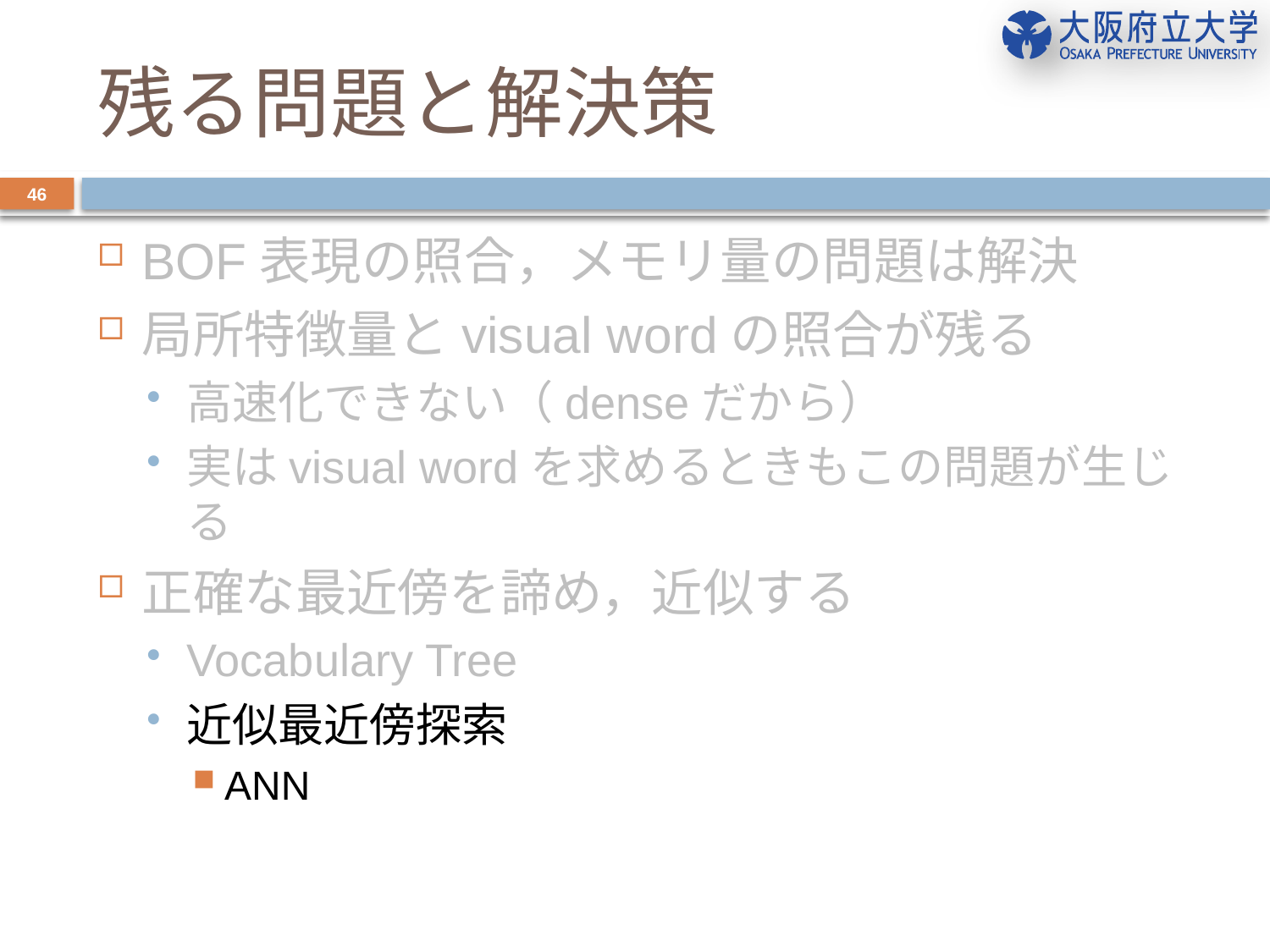

# 残る問題と解決策
46
BOF表現の照合，メモリ量の問題は解決
局所特徴量とvisual wordの照合が残る
高速化できない（denseだから）
実はvisual wordを求めるときもこの問題が生じる
正確な最近傍を諦め，近似する
Vocabulary Tree
近似最近傍探索
ANN